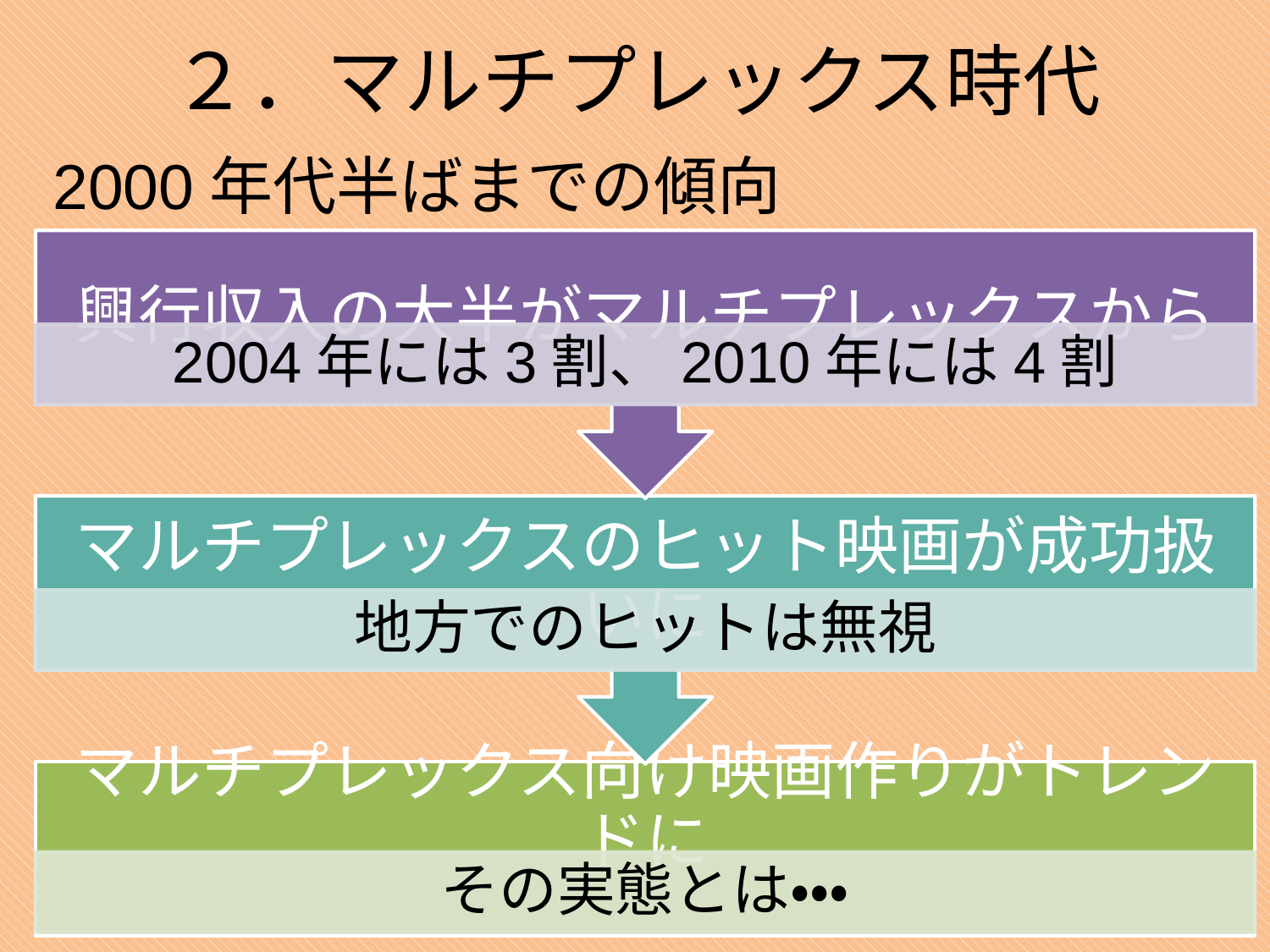

２．マルチプレックス時代
2000年代半ばまでの傾向
マルチプレックス向け映画作りがトレンドに
その実態とは・・・
マルチプレックスのヒット映画が成功扱いに
地方でのヒットは無視
興行収入の大半がマルチプレックスから
2004年には3割、2010年には4割